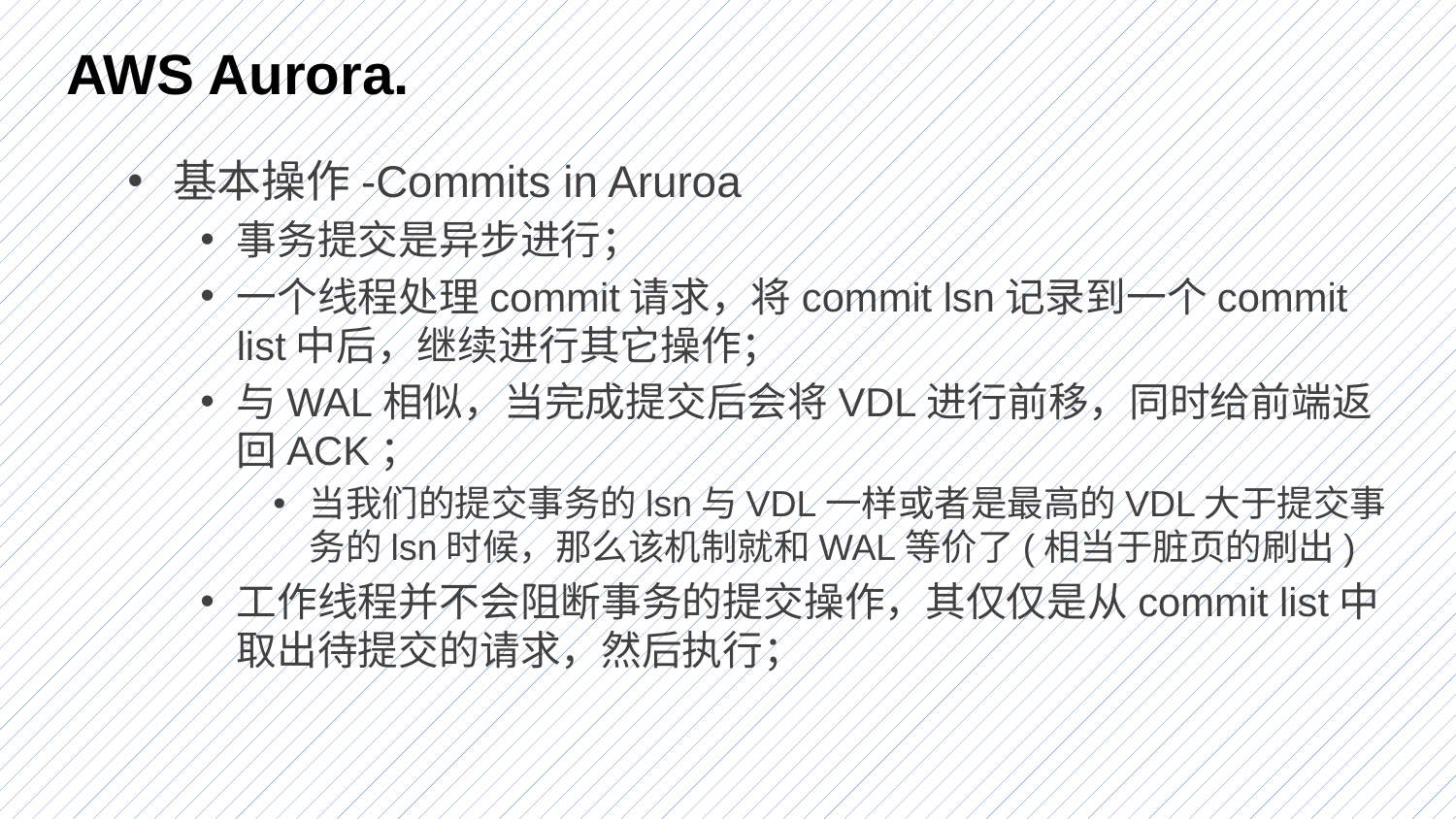

# AWS Aurora.
基本操作-Commits in Aruroa
事务提交是异步进行；
一个线程处理commit请求，将commit lsn记录到一个commit list中后，继续进行其它操作；
与WAL相似，当完成提交后会将VDL进行前移，同时给前端返回ACK；
当我们的提交事务的lsn与VDL一样或者是最高的VDL大于提交事务的lsn时候，那么该机制就和WAL等价了(相当于脏页的刷出)
工作线程并不会阻断事务的提交操作，其仅仅是从commit list中取出待提交的请求，然后执行；